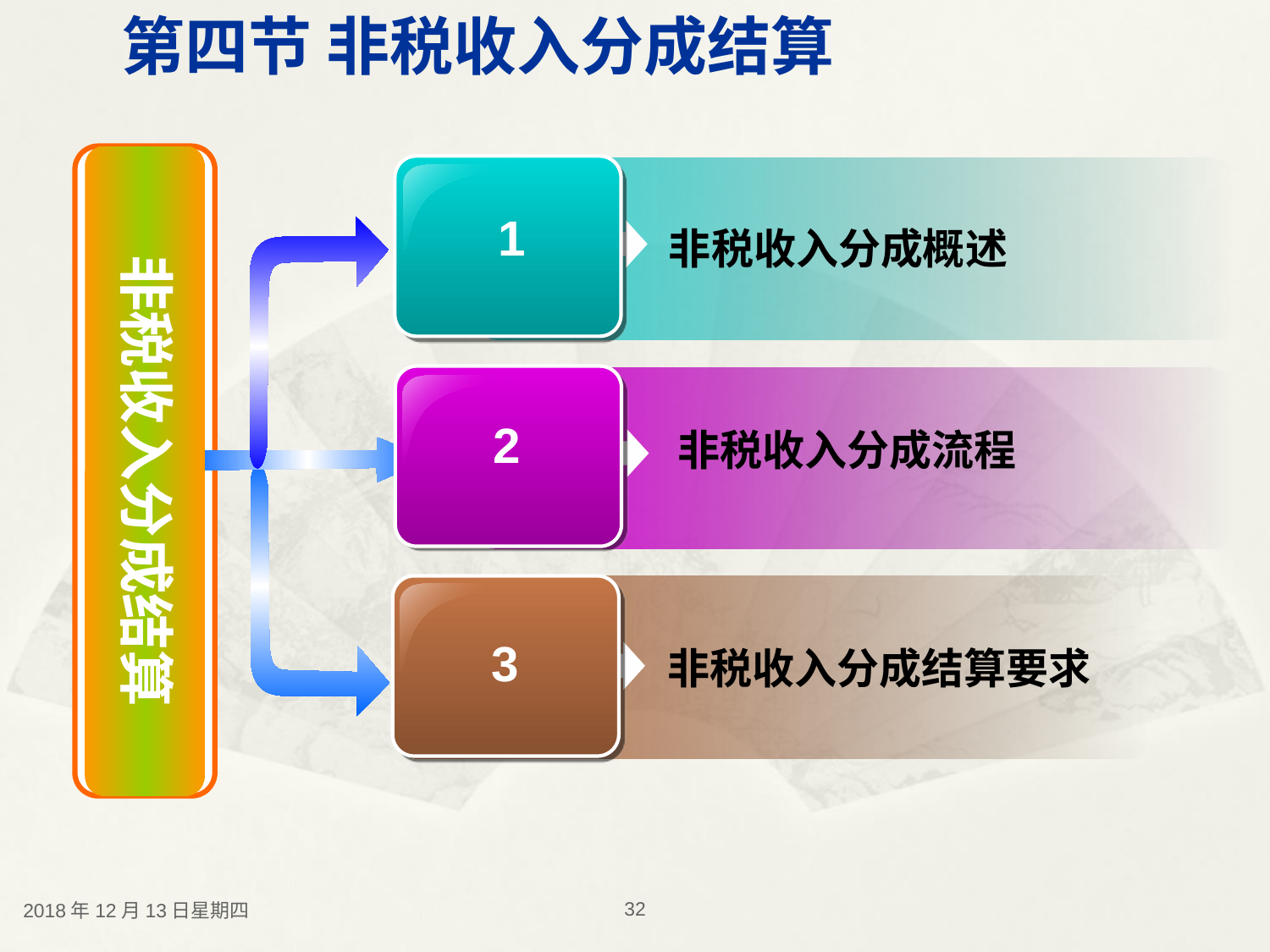

第四节 非税收入分成结算

非税收入分成结算

非税收入分成概述

1

2
非税收入分成流程

3
非税收入分成结算要求

2018年12月13日星期四
32